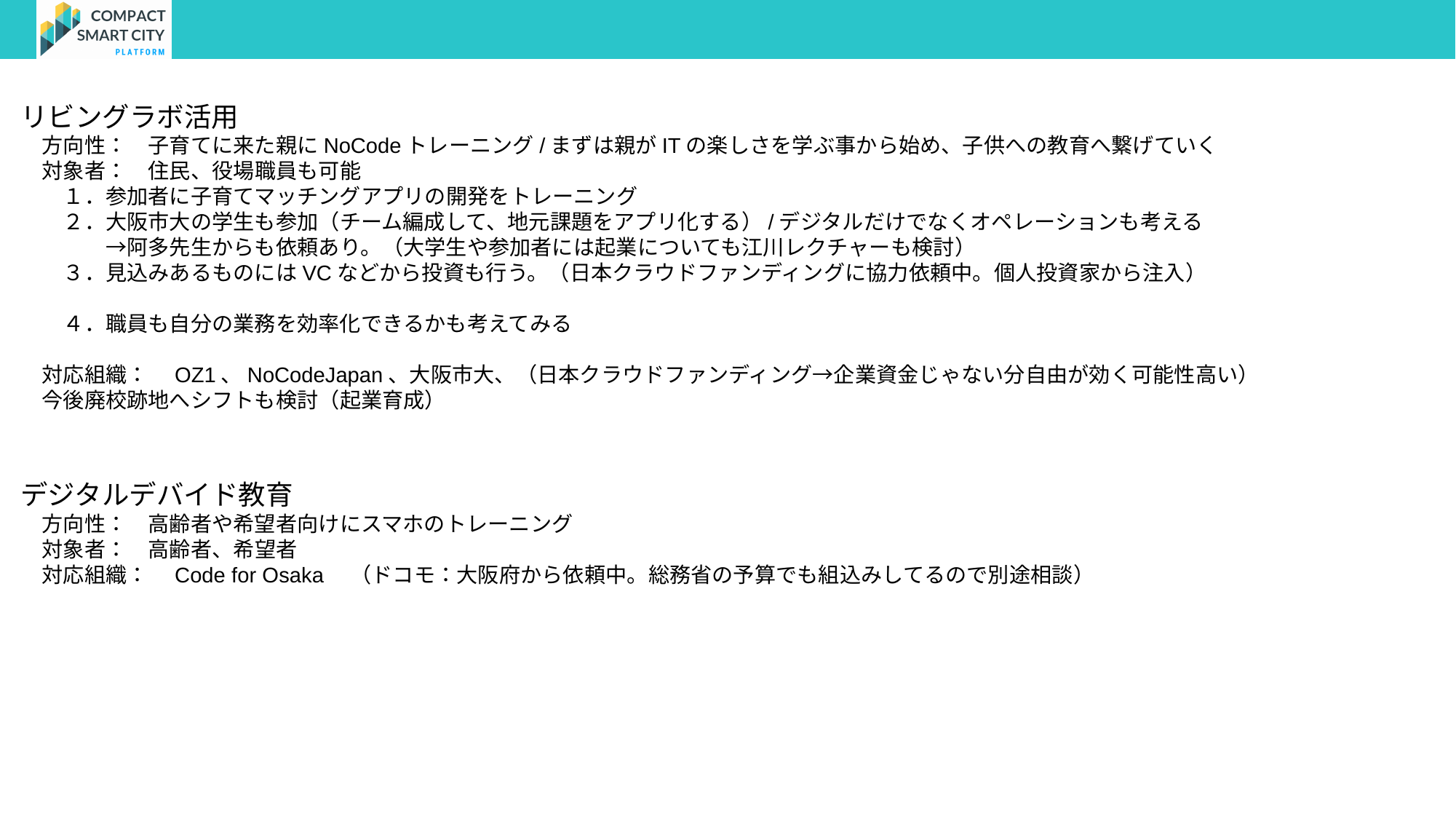

リビングラボ活用
　方向性：　子育てに来た親にNoCodeトレーニング/まずは親がITの楽しさを学ぶ事から始め、子供への教育へ繋げていく
　対象者：　住民、役場職員も可能
　　１．参加者に子育てマッチングアプリの開発をトレーニング
　　２．大阪市大の学生も参加（チーム編成して、地元課題をアプリ化する）/デジタルだけでなくオペレーションも考える
　　　　→阿多先生からも依頼あり。（大学生や参加者には起業についても江川レクチャーも検討）
　　３．見込みあるものにはVCなどから投資も行う。（日本クラウドファンディングに協力依頼中。個人投資家から注入）

　　４．職員も自分の業務を効率化できるかも考えてみる

　対応組織：　OZ1、NoCodeJapan、大阪市大、（日本クラウドファンディング→企業資金じゃない分自由が効く可能性高い）
　今後廃校跡地へシフトも検討（起業育成）

デジタルデバイド教育
　方向性：　高齢者や希望者向けにスマホのトレーニング
　対象者：　高齢者、希望者
　対応組織：　Code for Osaka　（ドコモ：大阪府から依頼中。総務省の予算でも組込みしてるので別途相談）